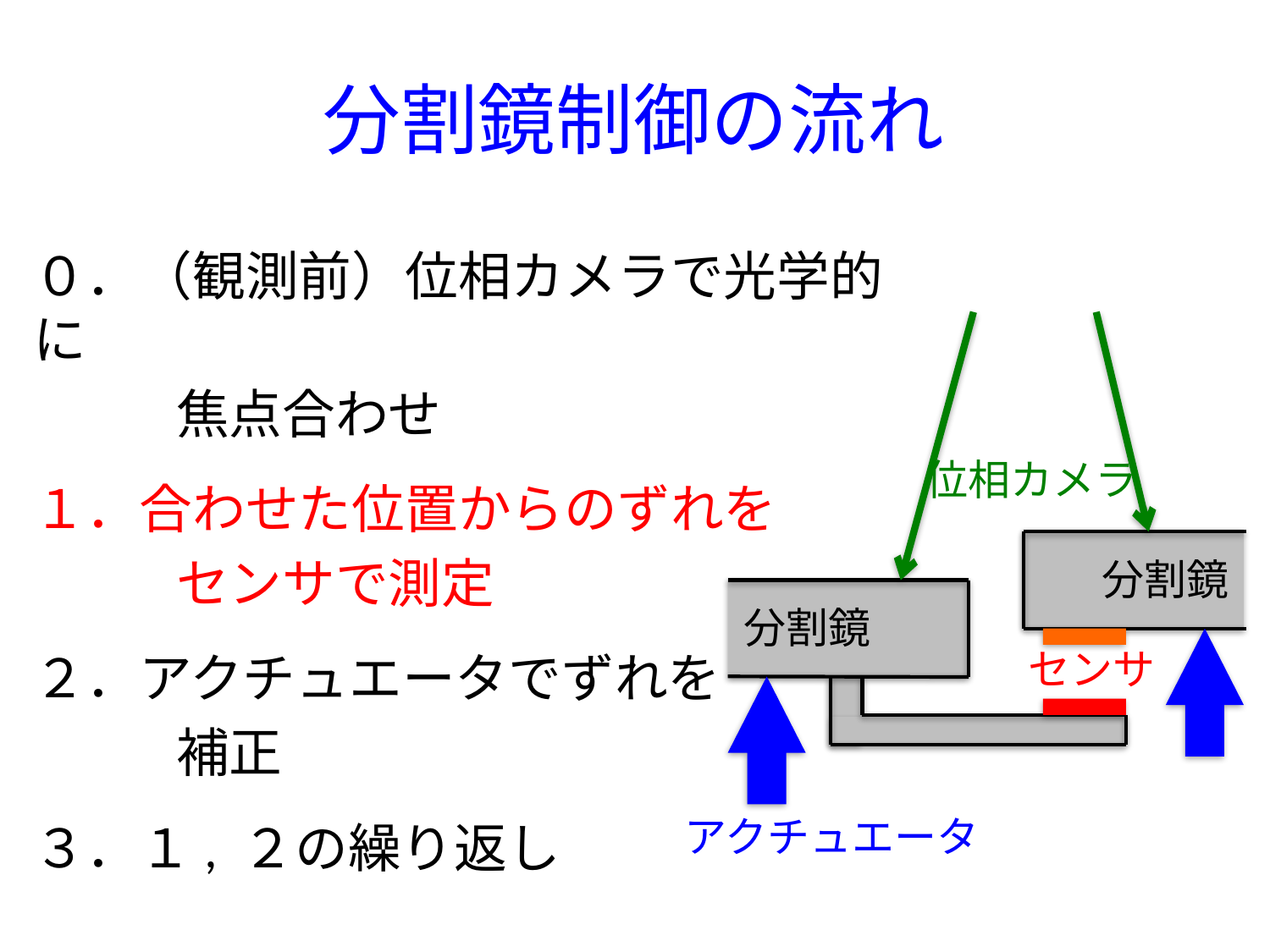

# 分割鏡制御の流れ
０．（観測前）位相カメラで光学的に
	 焦点合わせ

１．合わせた位置からのずれを
	 センサで測定

２．アクチュエータでずれを
	 補正

３．１, ２の繰り返し
位相カメラ

分割鏡

分割鏡
センサ

　アクチュエータ